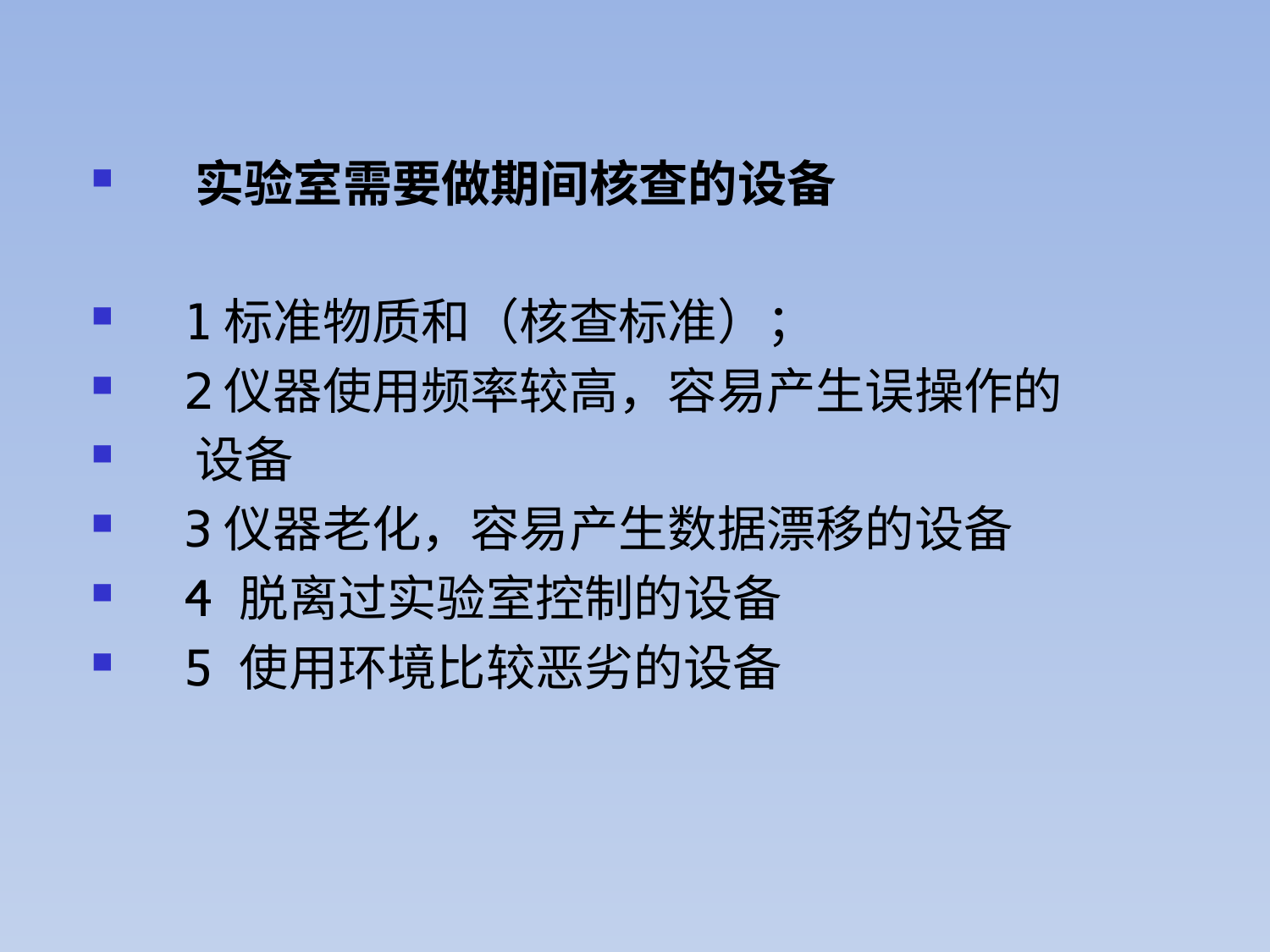

实验室需要做期间核查的设备

   1标准物质和（核查标准）；
   2仪器使用频率较高，容易产生误操作的
    设备
   3仪器老化，容易产生数据漂移的设备
   4 脱离过实验室控制的设备
   5 使用环境比较恶劣的设备